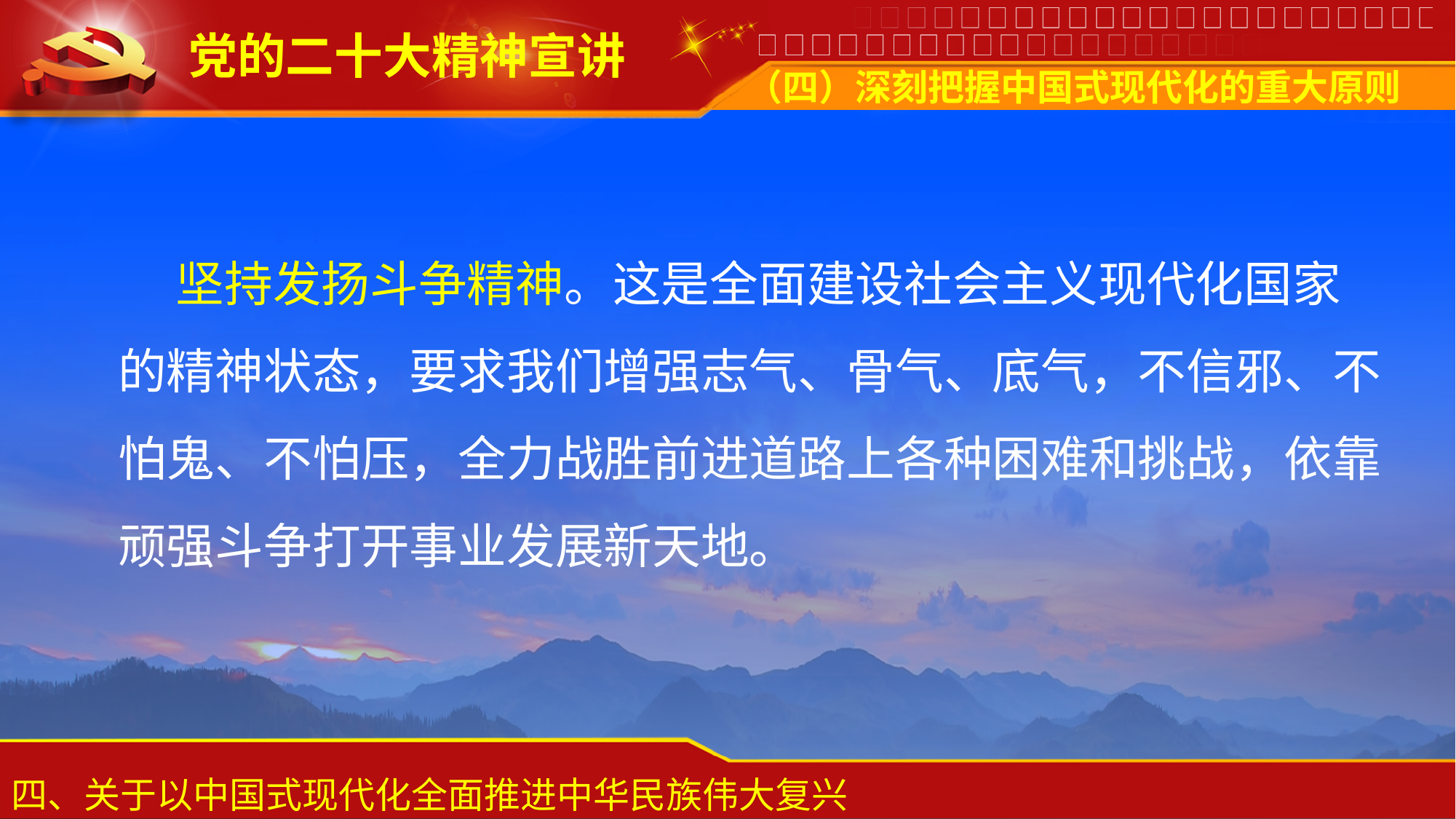

党的二十大精神宣讲
（四）深刻把握中国式现代化的重大原则
     坚持发扬斗争精神。这是全面建设社会主义现代化国家的精神状态，要求我们增强志气、骨气、底气，不信邪、不怕鬼、不怕压，全力战胜前进道路上各种困难和挑战，依靠顽强斗争打开事业发展新天地。
四、关于以中国式现代化全面推进中华民族伟大复兴